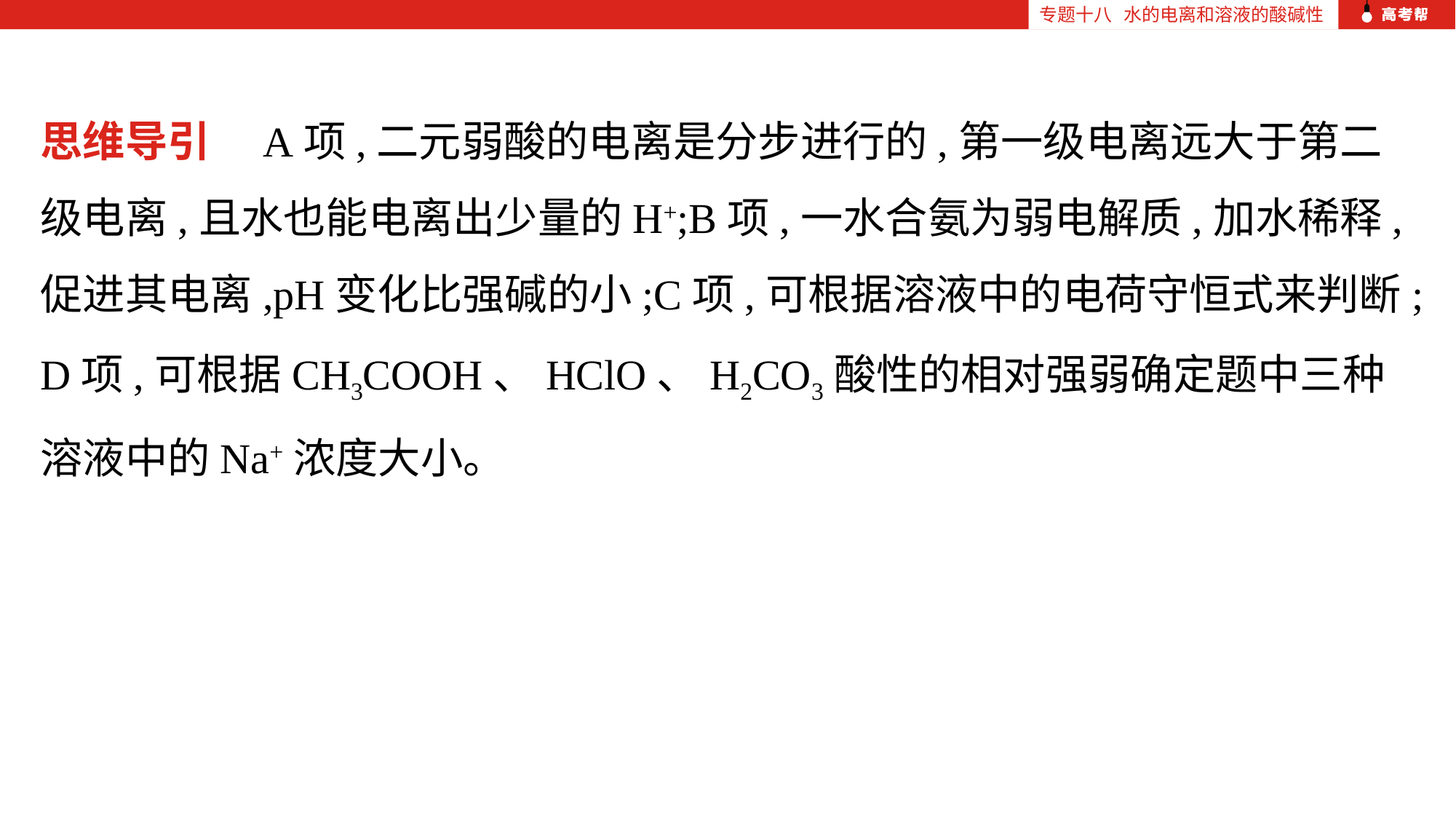

专题十八   水的电离和溶液的酸碱性
思维导引　A项,二元弱酸的电离是分步进行的,第一级电离远大于第二级电离,且水也能电离出少量的H+;B项,一水合氨为弱电解质,加水稀释,促进其电离,pH变化比强碱的小;C项,可根据溶液中的电荷守恒式来判断;D项,可根据CH3COOH、HClO、H2CO3酸性的相对强弱确定题中三种溶液中的Na+浓度大小。